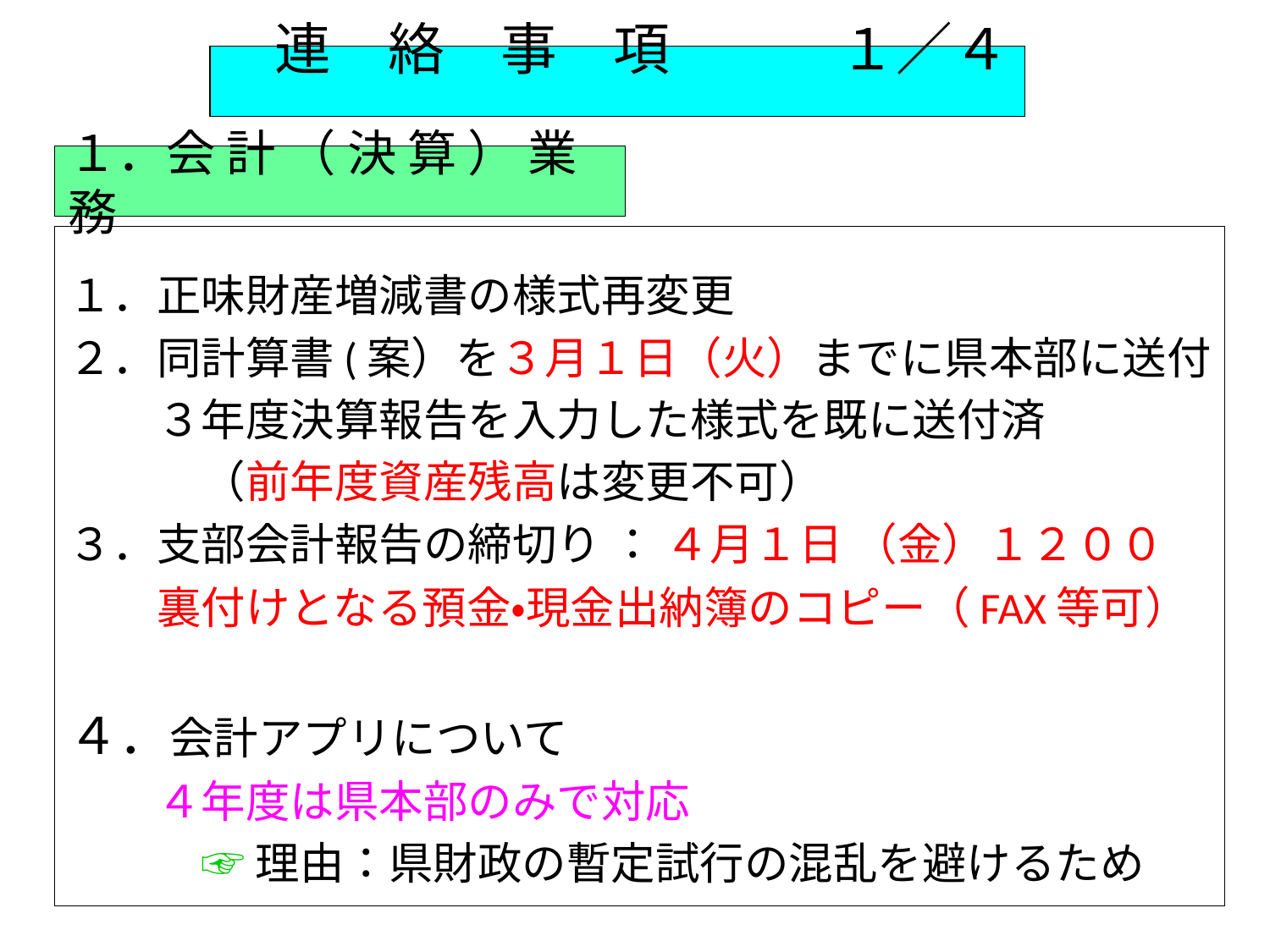

# 連　絡　事　項　　　１／４
１．会 計 （ 決 算 ） 業 務

１．正味財産増減書の様式再変更
２．同計算書(案）を３月１日（火）までに県本部に送付
　　３年度決算報告を入力した様式を既に送付済
　　　（前年度資産残高は変更不可）
３．支部会計報告の締切り ： ４月１日 （金）１２００
　　裏付けとなる預金・現金出納簿のコピー（FAX等可）
４．会計アプリについて
　　４年度は県本部のみで対応
　　　☞ 理由：県財政の暫定試行の混乱を避けるため